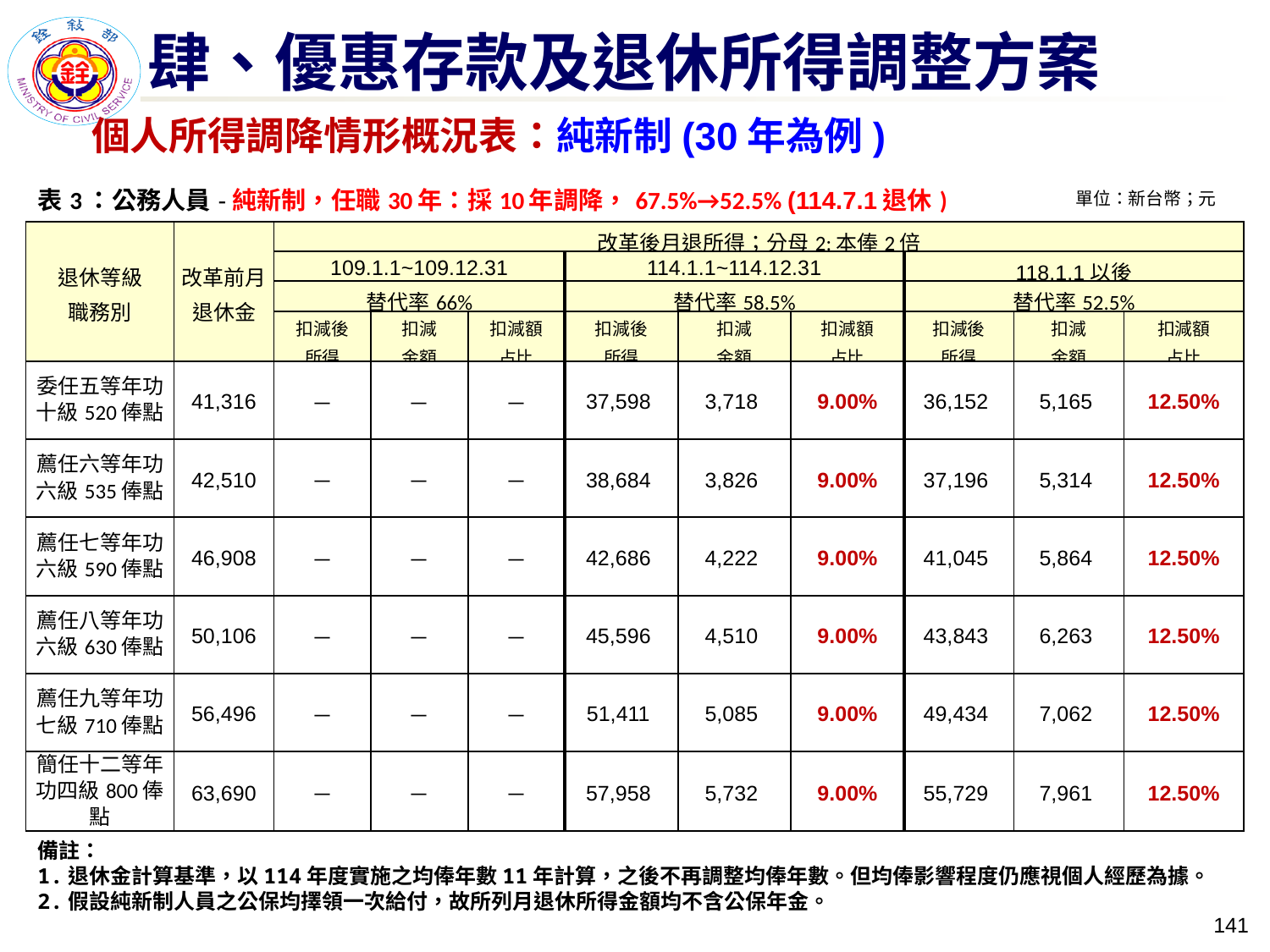

肆、優惠存款及退休所得調整方案
個人所得調降情形概況表：純新制(30年為例)
| 表3：公務人員-純新制，任職30年：採10年調降，67.5%→52.5% (114.7.1退休) |  |  |  |  |  |  |  |  |  | 單位：新台幣；元 |  |
| --- | --- | --- | --- | --- | --- | --- | --- | --- | --- | --- | --- |
| 退休等級 職務別 | 改革前月退休金 | 改革後月退所得；分母2:本俸2倍 |  |  |  |  |  |  |  |  |  |
|  |  | 109.1.1~109.12.31 |  |  | 114.1.1~114.12.31 |  |  | 118.1.1以後 |  |  |  |
|  |  | 替代率66% |  |  | 替代率58.5% |  |  | 替代率52.5% |  |  |  |
|  |  | 扣減後 所得 | 扣減 金額 | 扣減額 占比 | 扣減後 所得 | 扣減 金額 | 扣減額 占比 | 扣減後 所得 | 扣減 金額 |  | 扣減額 占比 |
| 委任五等年功十級520俸點 | 41,316 | － | － | － | 37,598 | 3,718 | 9.00% | 36,152 | 5,165 |  | 12.50% |
| 薦任六等年功六級535俸點 | 42,510 | － | － | － | 38,684 | 3,826 | 9.00% | 37,196 | 5,314 |  | 12.50% |
| 薦任七等年功六級590俸點 | 46,908 | － | － | － | 42,686 | 4,222 | 9.00% | 41,045 | 5,864 |  | 12.50% |
| 薦任八等年功六級630俸點 | 50,106 | － | － | － | 45,596 | 4,510 | 9.00% | 43,843 | 6,263 |  | 12.50% |
| 薦任九等年功七級710俸點 | 56,496 | － | － | － | 51,411 | 5,085 | 9.00% | 49,434 | 7,062 |  | 12.50% |
| 簡任十二等年功四級800俸點 | 63,690 | － | － | － | 57,958 | 5,732 | 9.00% | 55,729 | 7,961 |  | 12.50% |
備註：
1.退休金計算基準，以114年度實施之均俸年數11年計算，之後不再調整均俸年數。但均俸影響程度仍應視個人經歷為據。
2.假設純新制人員之公保均擇領一次給付，故所列月退休所得金額均不含公保年金。
141